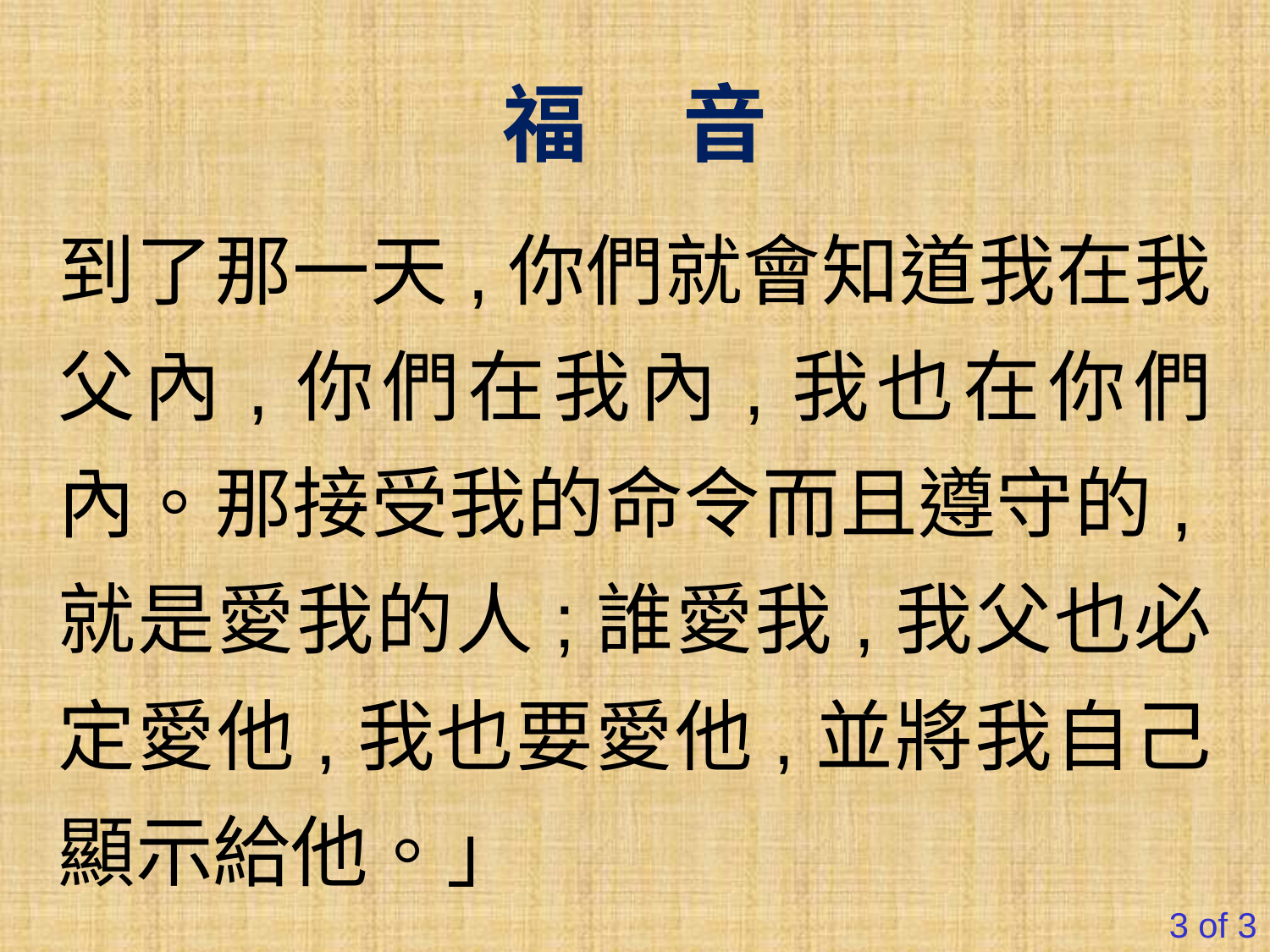

福     音

到了那一天,你們就會知道我在我父內,你們在我內,我也在你們內。那接受我的命令而且遵守的,就是愛我的人;誰愛我,我父也必定愛他,我也要愛他,並將我自己顯示給他。」
3 of 3